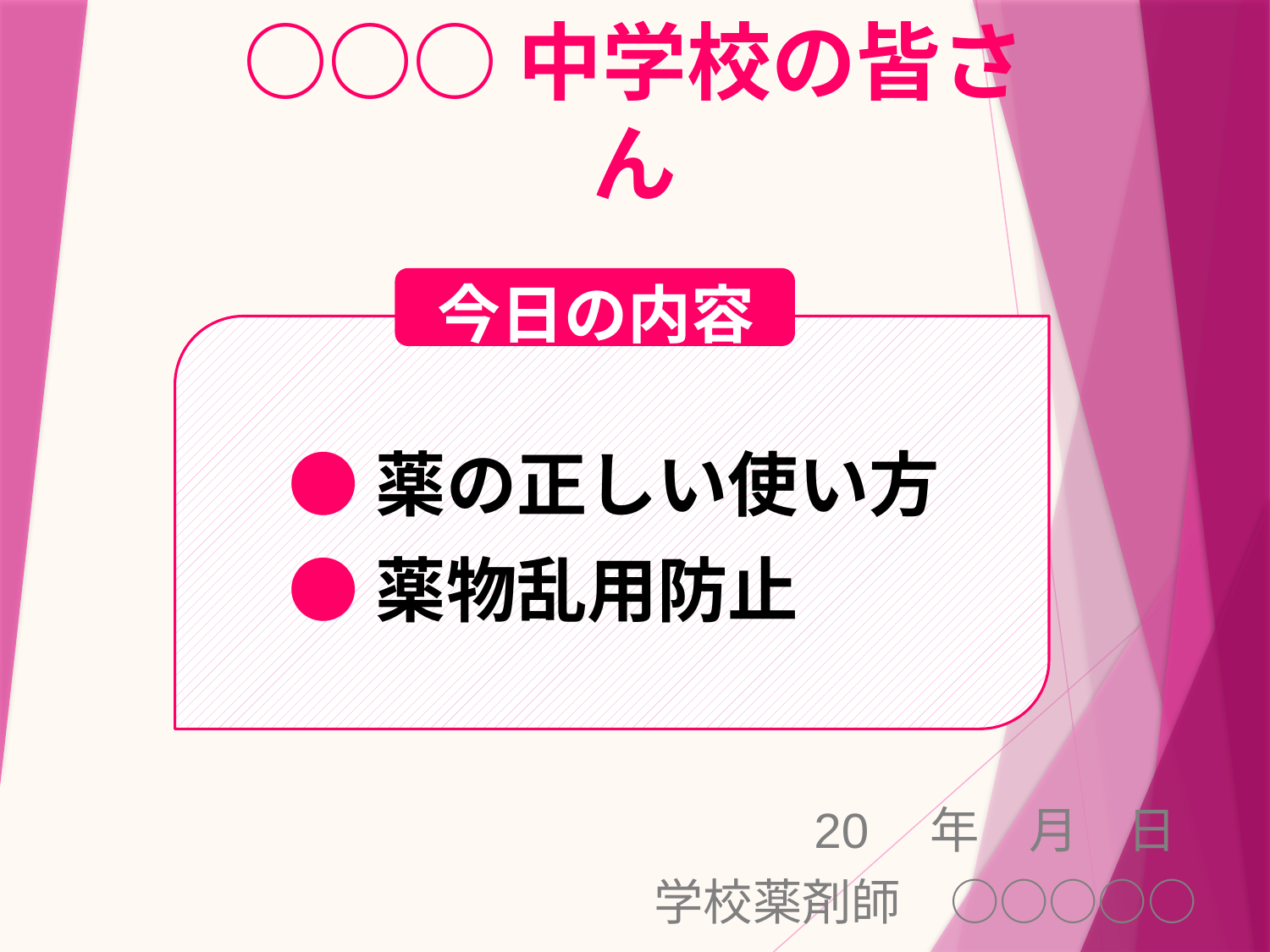

# ○○○中学校の皆さん

今日の内容

●薬の正しい使い方
●薬物乱用防止
　　　　　　　　20　年　月　日
　　　　　学校薬剤師　○○○○○